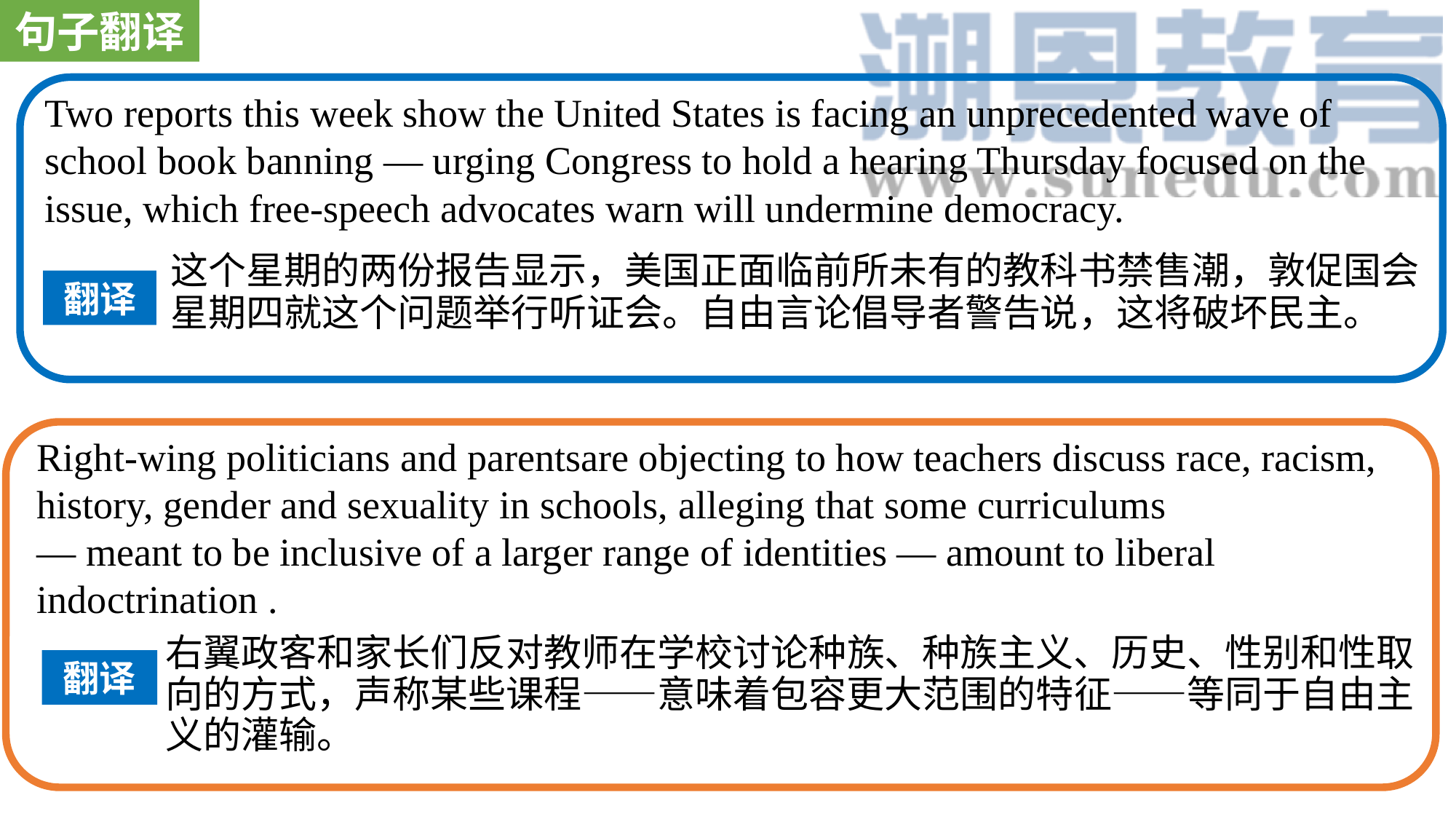

句子翻译

Two reports this week show the United States is facing an unprecedented wave of school book banning — urging Congress to hold a hearing Thursday focused on the issue, which free-speech advocates warn will undermine democracy.
这个星期的两份报告显示，美国正面临前所未有的教科书禁售潮，敦促国会星期四就这个问题举行听证会。自由言论倡导者警告说，这将破坏民主。
翻译

Right-wing politicians and parentsare objecting to how teachers discuss race, racism, history, gender and sexuality in schools, alleging that some curriculums
— meant to be inclusive of a larger range of identities — amount to liberal indoctrination .
右翼政客和家长们反对教师在学校讨论种族、种族主义、历史、性别和性取向的方式，声称某些课程——意味着包容更大范围的特征——等同于自由主义的灌输。
翻译